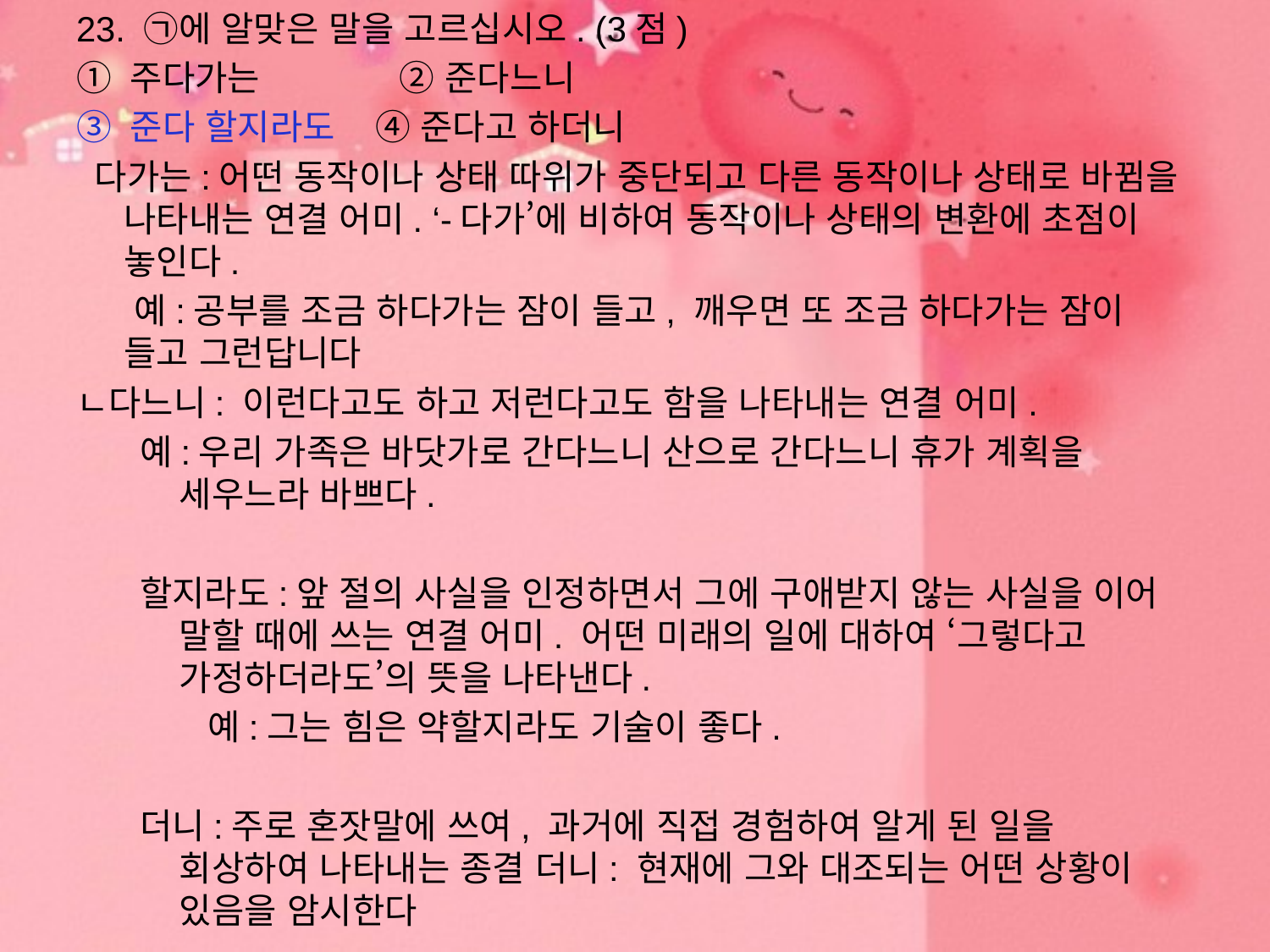

23. ㉠에 알맞은 말을 고르십시오. (3점)
① 주다가는              ② 준다느니
③ 준다 할지라도    ④ 준다고 하더니
 다가는:어떤 동작이나 상태 따위가 중단되고 다른 동작이나 상태로 바뀜을 나타내는 연결 어미. ‘-다가’에 비하여 동작이나 상태의 변환에 초점이 놓인다.
     예:공부를 조금 하다가는 잠이 들고, 깨우면 또 조금 하다가는 잠이 들고 그런답니다
ㄴ다느니: 이런다고도 하고 저런다고도 함을 나타내는 연결 어미.
예:우리 가족은 바닷가로 간다느니 산으로 간다느니 휴가 계획을 세우느라 바쁘다.

할지라도:앞 절의 사실을 인정하면서 그에 구애받지 않는 사실을 이어 말할 때에 쓰는 연결 어미. 어떤 미래의 일에 대하여 ‘그렇다고 가정하더라도’의 뜻을 나타낸다.
      예:그는 힘은 약할지라도 기술이 좋다.

더니:주로 혼잣말에 쓰여, 과거에 직접 경험하여 알게 된 일을 회상하여 나타내는 종결 더니: 현재에 그와 대조되는 어떤 상황이 있음을 암시한다

#